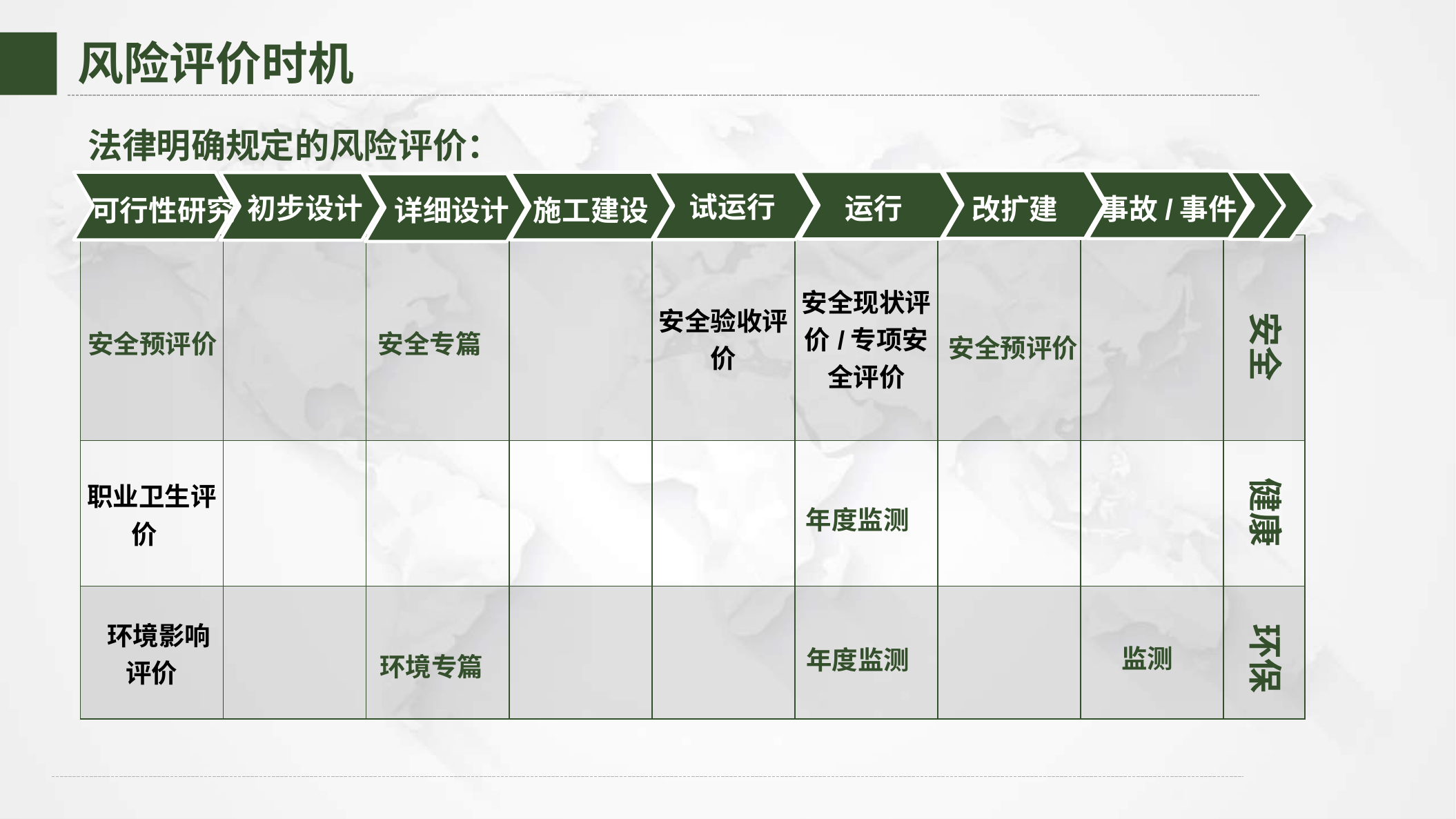

风险评价时机
法律明确规定的风险评价：

试运行
运行
初步设计
改扩建
事故/事件
详细设计
可行性研究
施工建设
|  |  |  |  | 安全验收评价 | 安全现状评价/专项安全评价 |  |  |  |
| --- | --- | --- | --- | --- | --- | --- | --- | --- |
| 职业卫生评价 |  |  |  |  |  |  |  |  |
| 环境影响评价 |  |  |  |  |  |  |  |  |
安全
安全预评价
安全专篇
安全预评价
健康
年度监测
环保
监测
年度监测
环境专篇